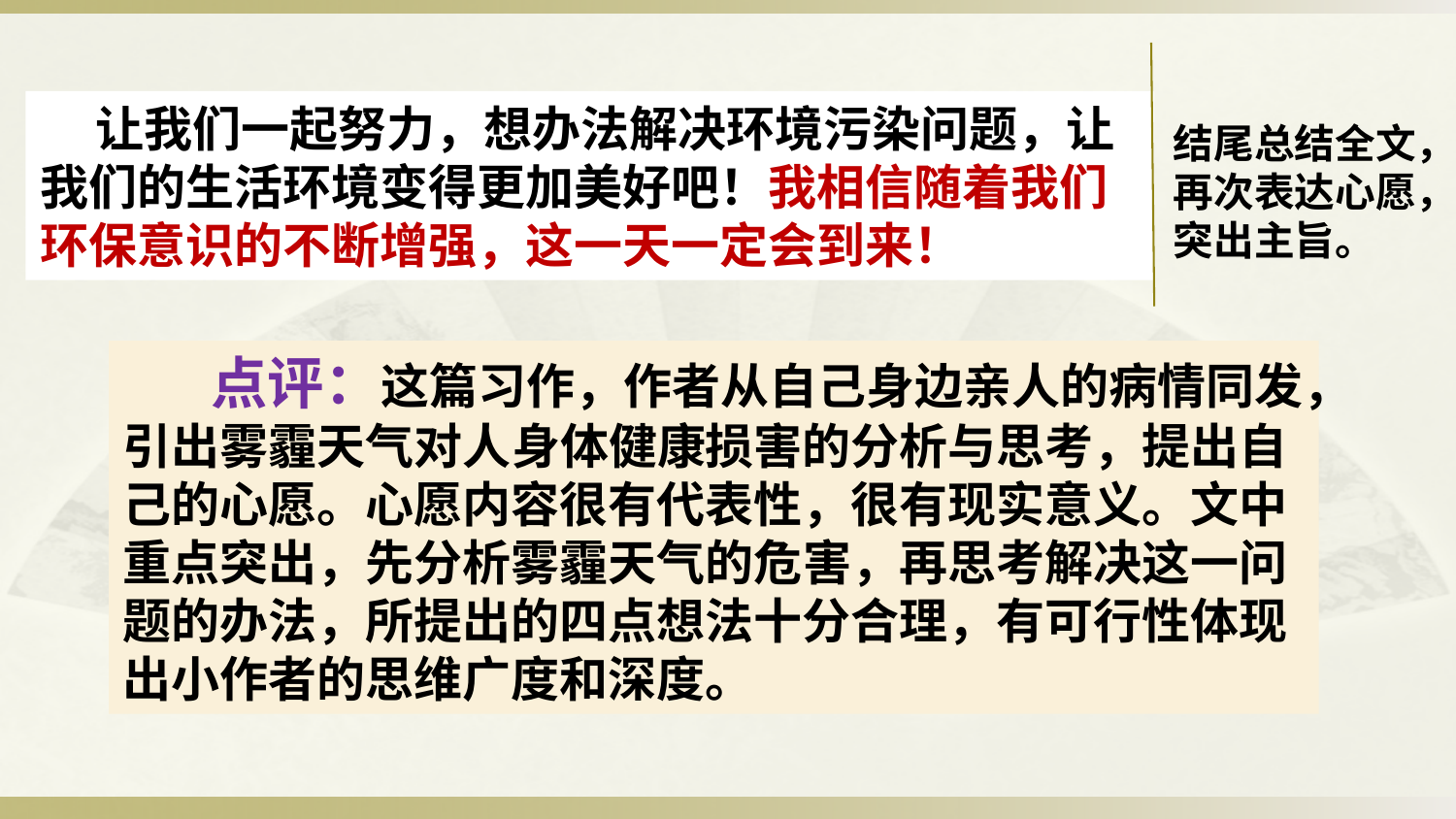

让我们一起努力，想办法解决环境污染问题，让我们的生活环境变得更加美好吧！我相信随着我们环保意识的不断增强，这一天一定会到来！
结尾总结全文，再次表达心愿，突出主旨。
  点评：这篇习作，作者从自己身边亲人的病情同发，引出雾霾天气对人身体健康损害的分析与思考，提出自己的心愿。心愿内容很有代表性，很有现实意义。文中重点突出，先分析雾霾天气的危害，再思考解决这一问题的办法，所提出的四点想法十分合理，有可行性体现出小作者的思维广度和深度。